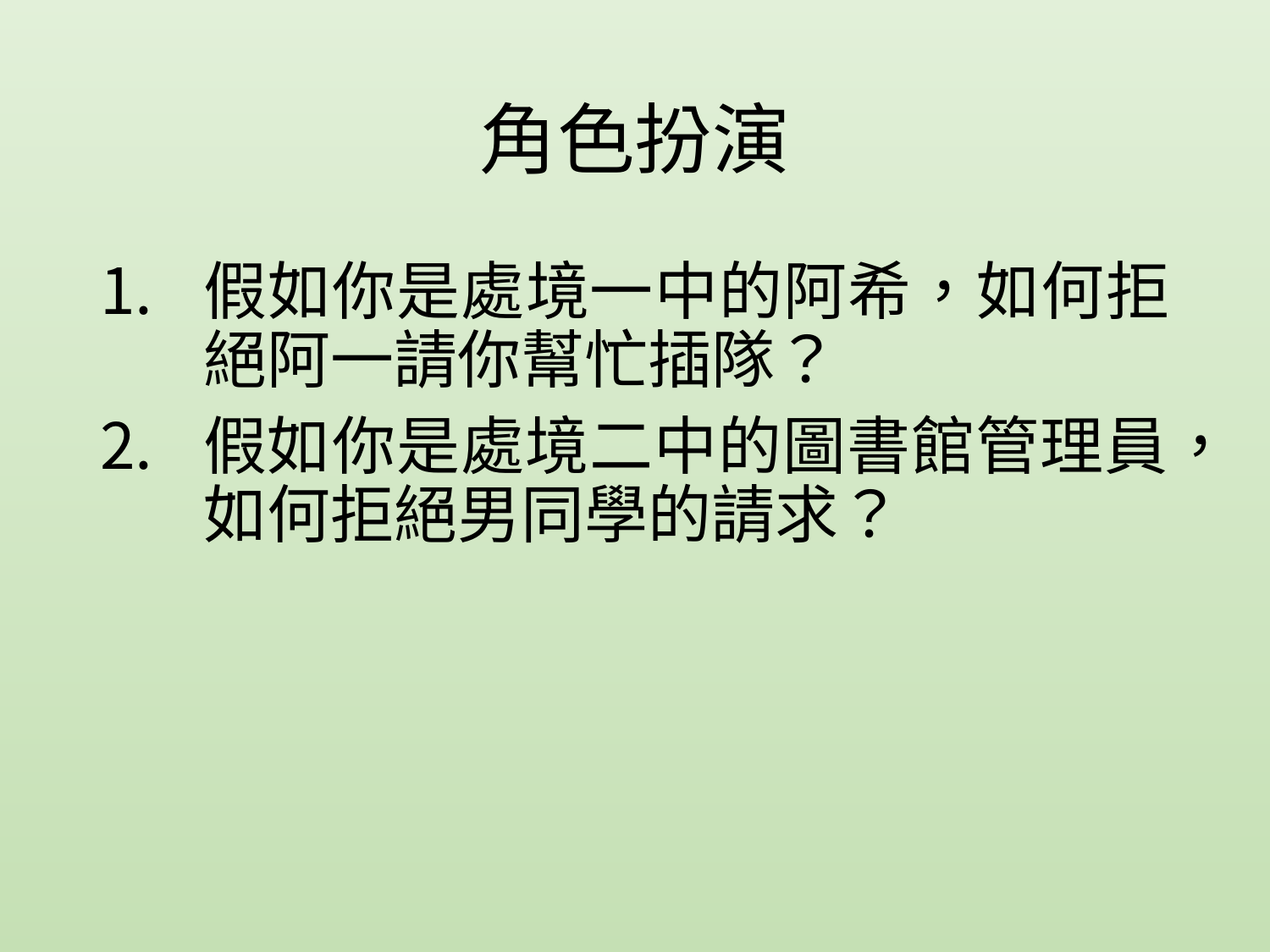

# 角色扮演
假如你是處境一中的阿希，如何拒絕阿一請你幫忙插隊？
假如你是處境二中的圖書館管理員，如何拒絕男同學的請求？